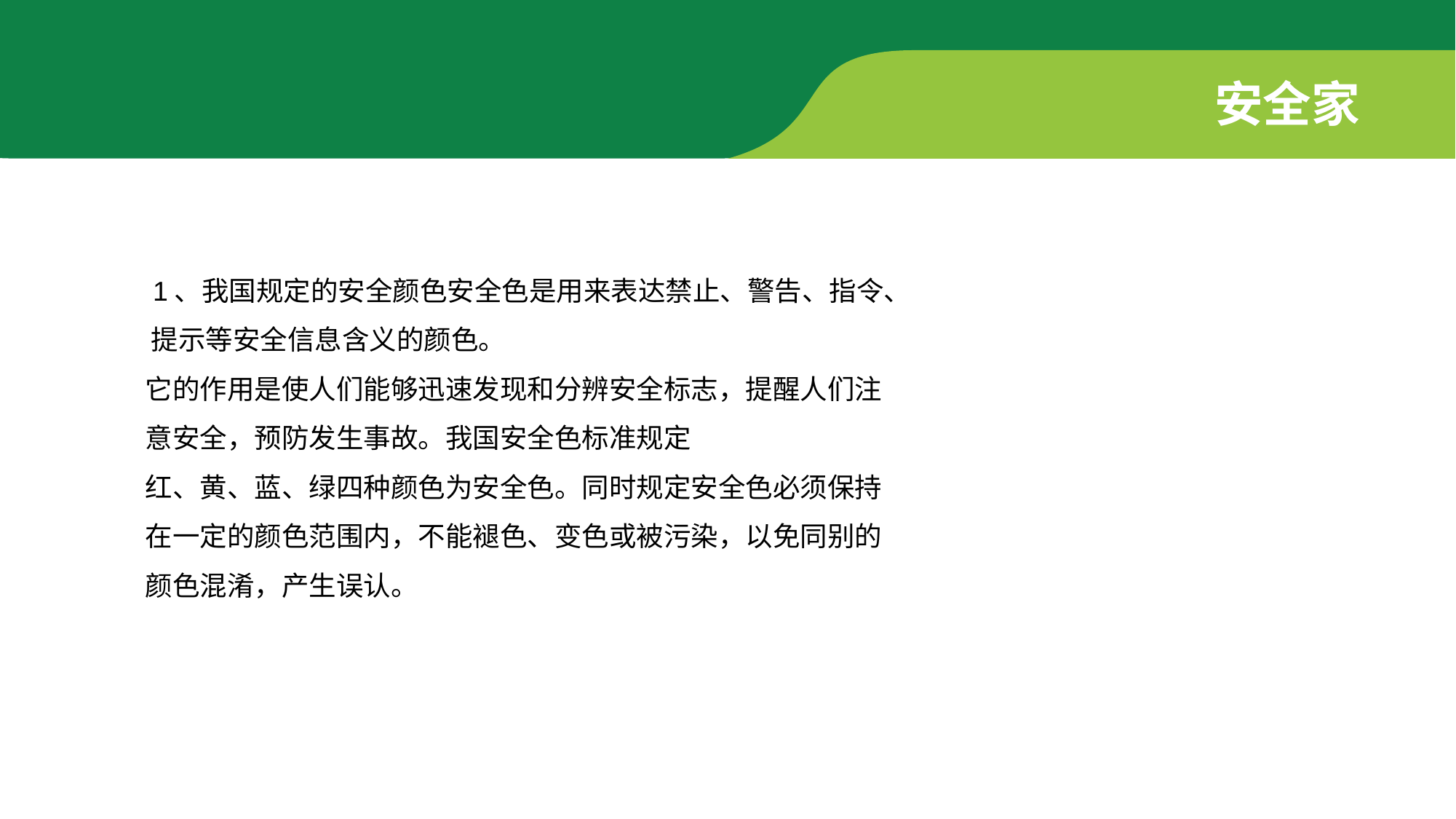

安全家
 1、我国规定的安全颜色安全色是用来表达禁止、警告、指令、 提示等安全信息含义的颜色。
它的作用是使人们能够迅速发现和分辨安全标志，提醒人们注意安全，预防发生事故。我国安全色标准规定
红、黄、蓝、绿四种颜色为安全色。同时规定安全色必须保持在一定的颜色范围内，不能褪色、变色或被污染，以免同别的颜色混淆，产生误认。